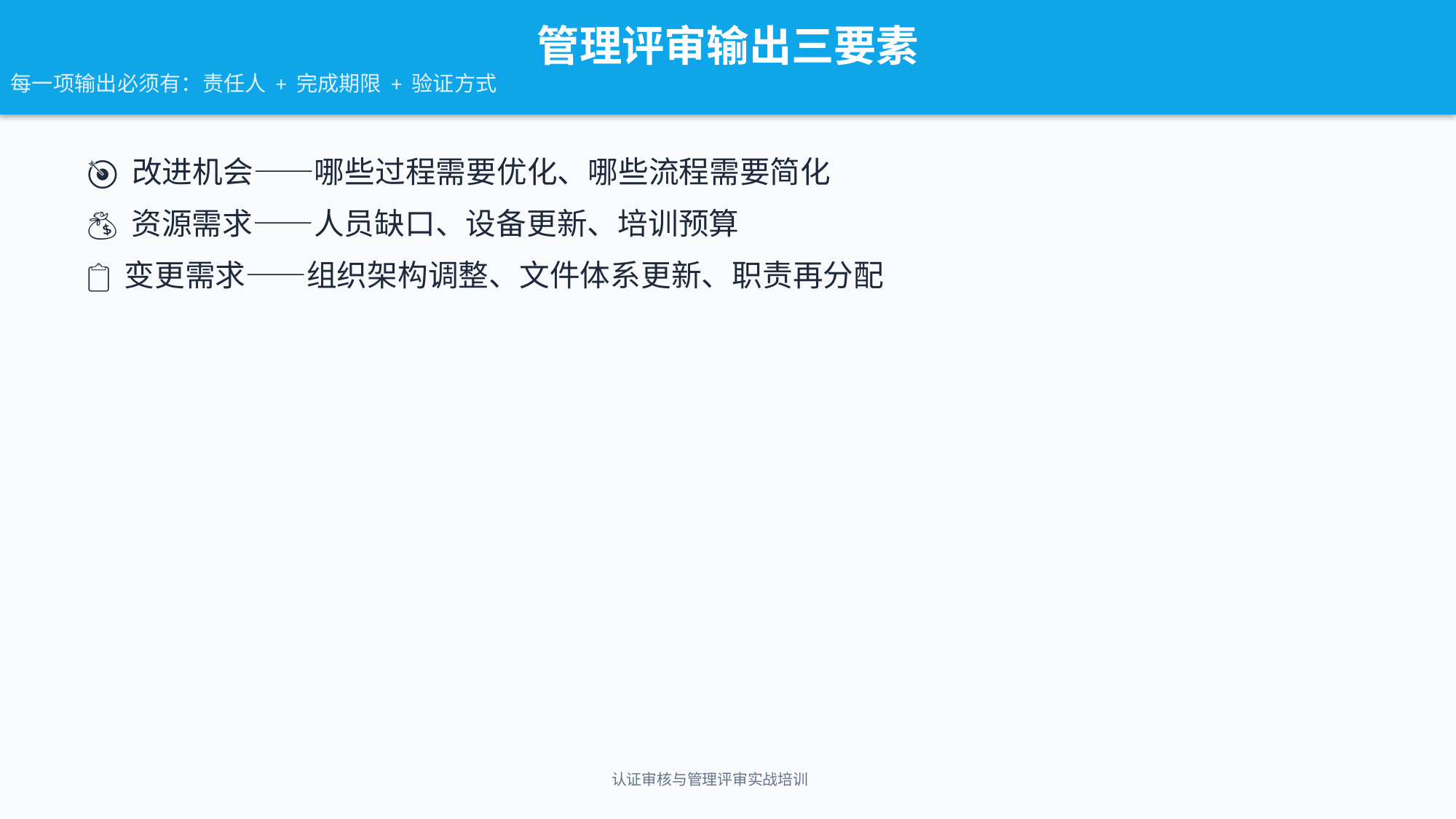

管理评审输出三要素
每一项输出必须有：责任人 + 完成期限 + 验证方式
🎯 改进机会——哪些过程需要优化、哪些流程需要简化
💰 资源需求——人员缺口、设备更新、培训预算
📋 变更需求——组织架构调整、文件体系更新、职责再分配
认证审核与管理评审实战培训